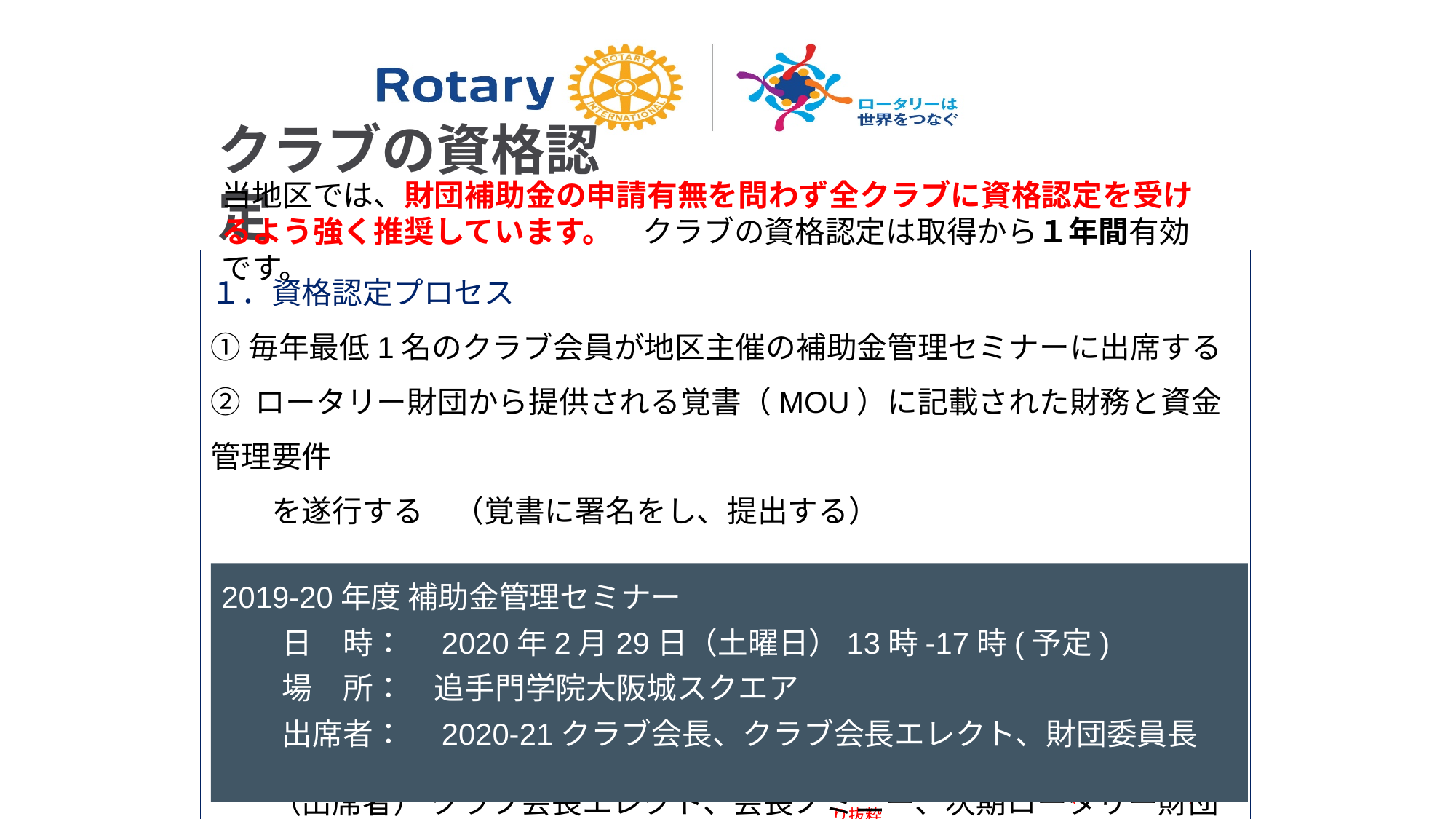

クラブの資格認定

当地区では、財団補助金の申請有無を問わず全クラブに資格認定を受けるよう強く推奨しています。　クラブの資格認定は取得から１年間有効です。
１．資格認定プロセス
①毎年最低1名のクラブ会員が地区主催の補助金管理セミナーに出席する
② ロータリー財団から提供される覚書（MOU）に記載された財務と資金管理要件
　　を遂行する　（覚書に署名をし、提出する）

２．補助金管理セミナー
　　（目　的）　補助金を効果的に管理し、資金を適切に監督する上で必要な知識
　　　　　　　　　や情報を提供する為の研修です。
　　（出席者） クラブ会長エレクト、会長ノミニー、次期ロータリー財団委員長を
                    義務出席者としています。
2019-20年度 補助金管理セミナー
　　日　時：　2020年2月29日（土曜日）13時-17時(予定)
　　場　所：　追手門学院大阪城スクエア
　　出席者：　2020-21クラブ会長、クラブ会長エレクト、財団委員長
補助金申請手続きハンドブック(2017年7月版)より抜粋